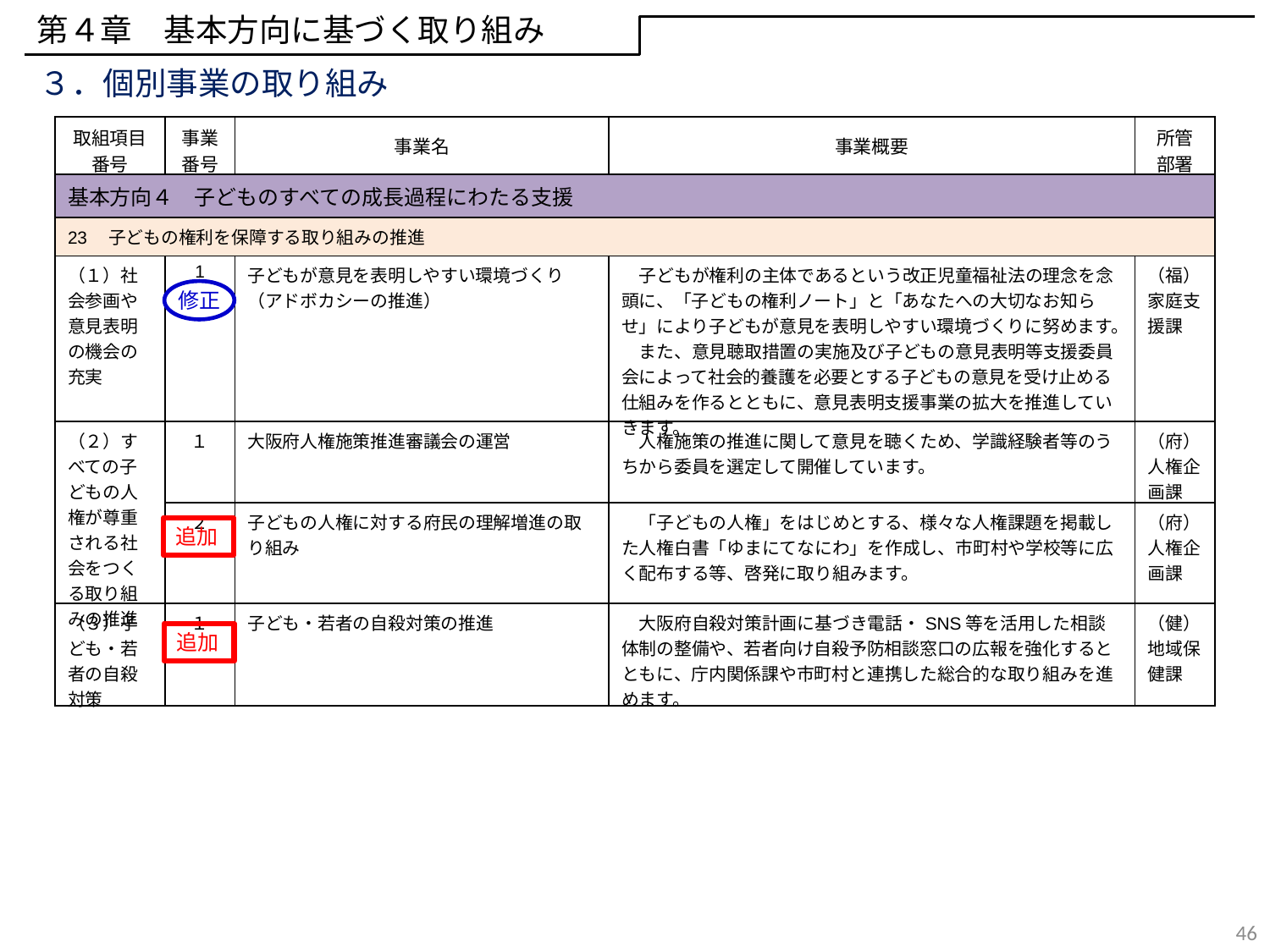

第４章　基本方向に基づく取り組み
３．個別事業の取り組み
| 取組項目 番号 | 事業 番号 | 事業名 | 事業概要 | 所管 部署 |
| --- | --- | --- | --- | --- |
| 基本方向４　子どものすべての成長過程にわたる支援 |  |  |  |  |
| 23　子どもの権利を保障する取り組みの推進 |  |  |  |  |
| （１）社会参画や意見表明の機会の充実 | 1 | 子どもが意見を表明しやすい環境づくり（アドボカシーの推進） | 子どもが権利の主体であるという改正児童福祉法の理念を念頭に、「子どもの権利ノート」と「あなたへの大切なお知らせ」により子どもが意見を表明しやすい環境づくりに努めます。 　また、意見聴取措置の実施及び子どもの意見表明等支援委員会によって社会的養護を必要とする子どもの意見を受け止める仕組みを作るとともに、意見表明支援事業の拡大を推進していきます。 | （福）家庭支援課 |
| （２）すべての子どもの人権が尊重される社会をつくる取り組みの推進 | １ | 大阪府人権施策推進審議会の運営 | 人権施策の推進に関して意見を聴くため、学識経験者等のうちから委員を選定して開催しています。 | （府）人権企画課 |
|  | ２ | 子どもの人権に対する府民の理解増進の取り組み | 「子どもの人権」をはじめとする、様々な人権課題を掲載した人権白書「ゆまにてなにわ」を作成し、市町村や学校等に広く配布する等、啓発に取り組みます。 | （府）人権企画課 |
| （３）子ども・若者の自殺対策 | １ | 子ども・若者の自殺対策の推進 | 大阪府自殺対策計画に基づき電話・SNS等を活用した相談体制の整備や、若者向け自殺予防相談窓口の広報を強化するとともに、庁内関係課や市町村と連携した総合的な取り組みを進めます。 | （健）地域保健課 |

修正
追加
追加
46